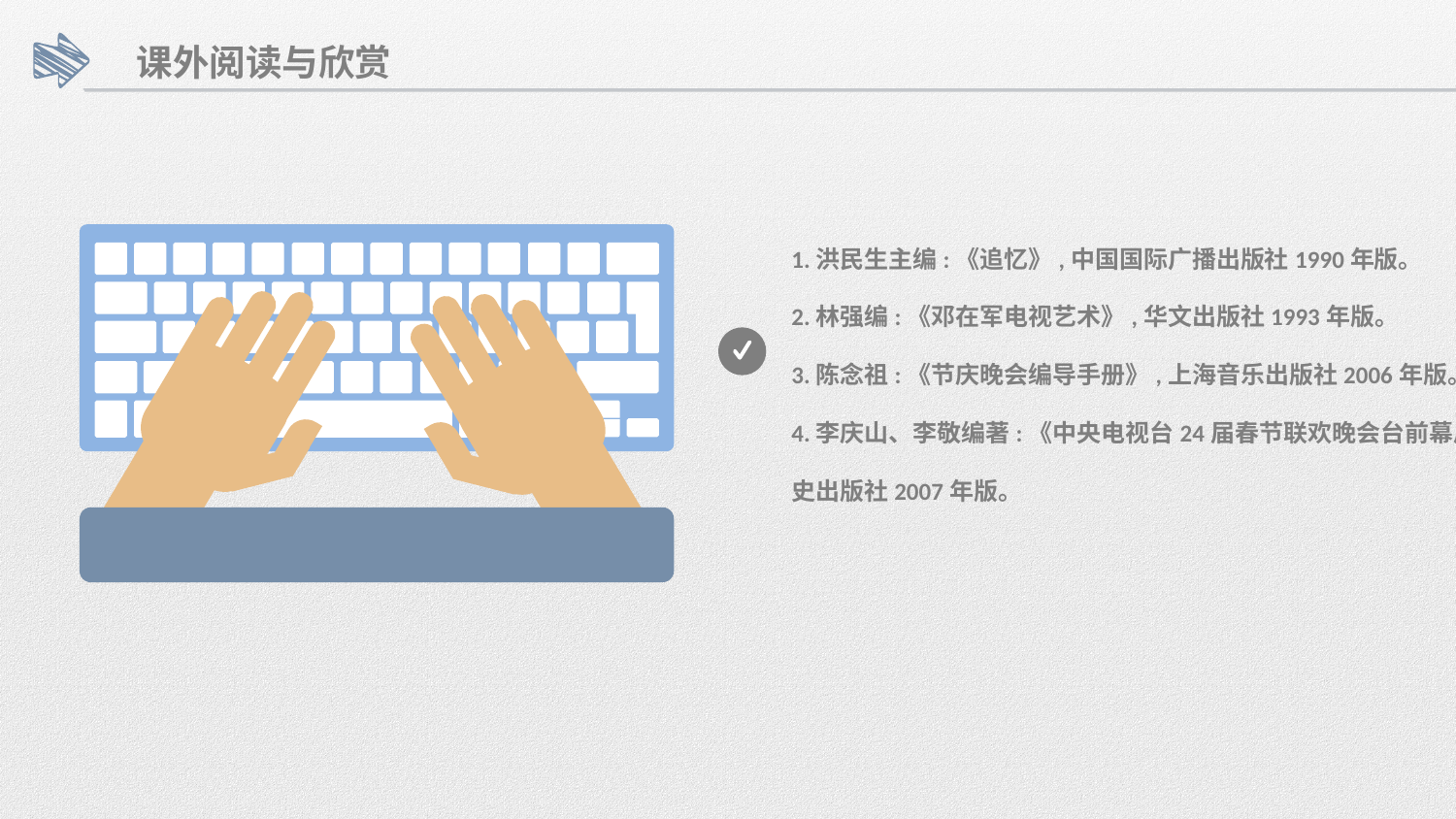

课外阅读与欣赏
1.洪民生主编:《追忆》,中国国际广播出版社1990年版。
2.林强编:《邓在军电视艺术》,华文出版社1993年版。
3.陈念祖:《节庆晚会编导手册》,上海音乐出版社2006年版。
4.李庆山、李敬编著:《中央电视台24届春节联欢晚会台前幕后》,中共党
史出版社2007年版。

标题文本预设